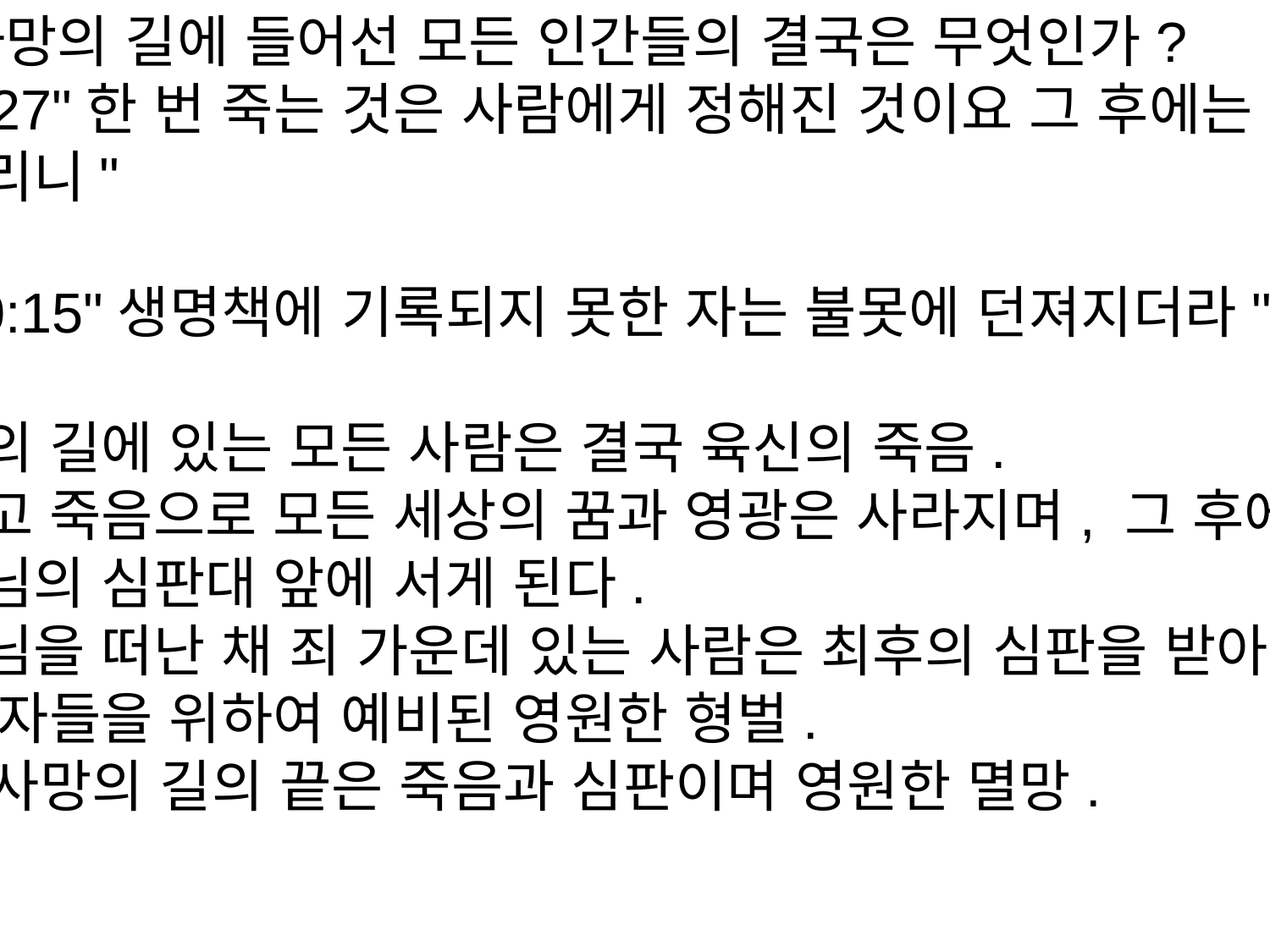

2. 사망의 길에 들어선 모든 인간들의 결국은 무엇인가?
히9:27"한 번 죽는 것은 사람에게 정해진 것이요 그 후에는 심판이 있으리니"

계20:15"생명책에 기록되지 못한 자는 불못에 던져지더라"

사망의 길에 있는 모든 사람은 결국 육신의 죽음.
그리고 죽음으로 모든 세상의 꿈과 영광은 사라지며, 그 후에는 하나님의 심판대 앞에 서게 된다.
하나님을 떠난 채 죄 가운데 있는 사람은 최후의 심판을 받아 마귀와 그 사자들을 위하여 예비된 영원한 형벌.
즉, 사망의 길의 끝은 죽음과 심판이며 영원한 멸망.